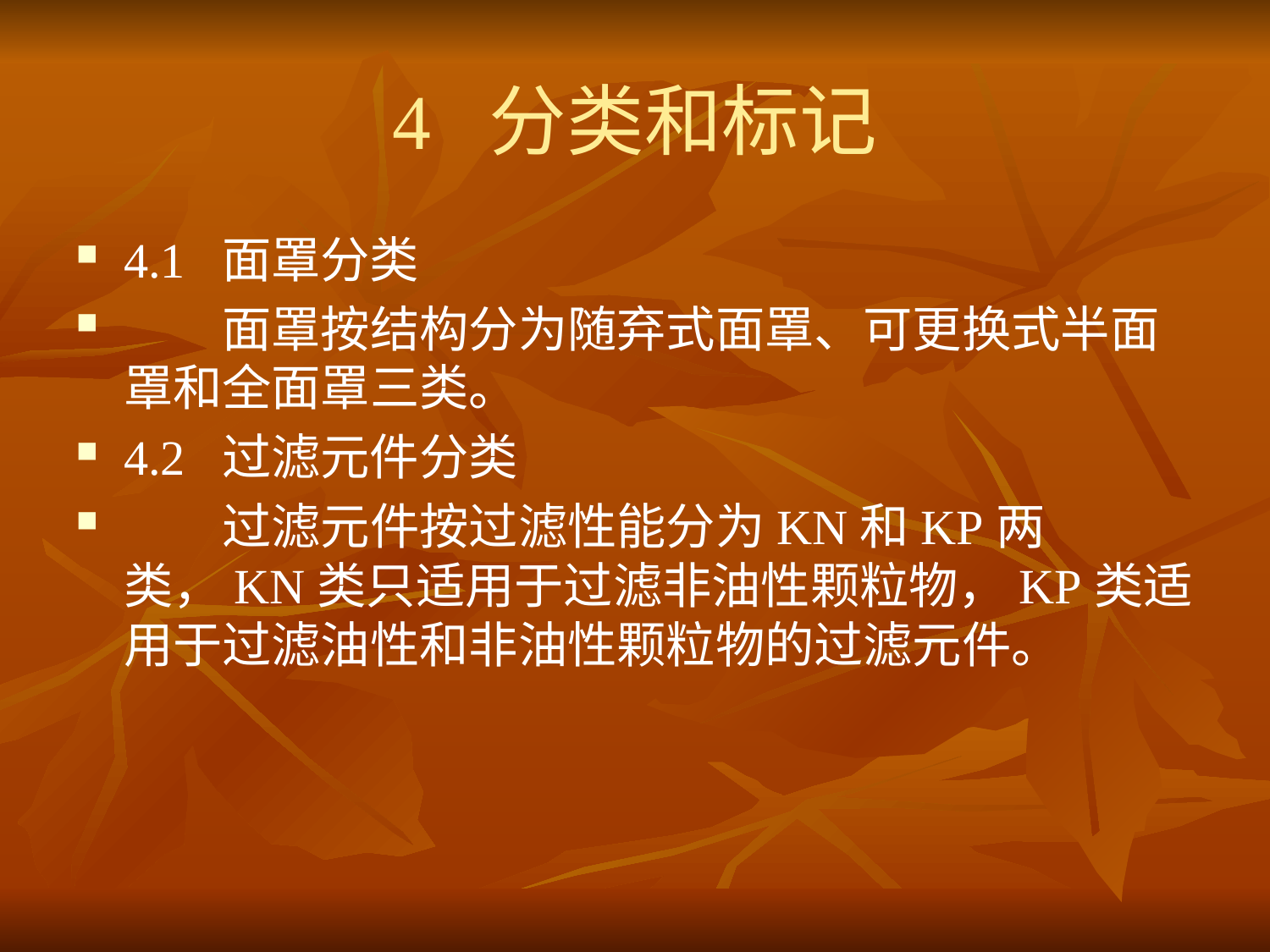

# 4  分类和标记
4.1  面罩分类
　　面罩按结构分为随弃式面罩、可更换式半面罩和全面罩三类。
4.2  过滤元件分类
　　过滤元件按过滤性能分为KN和KP两类，KN类只适用于过滤非油性颗粒物，KP类适用于过滤油性和非油性颗粒物的过滤元件。